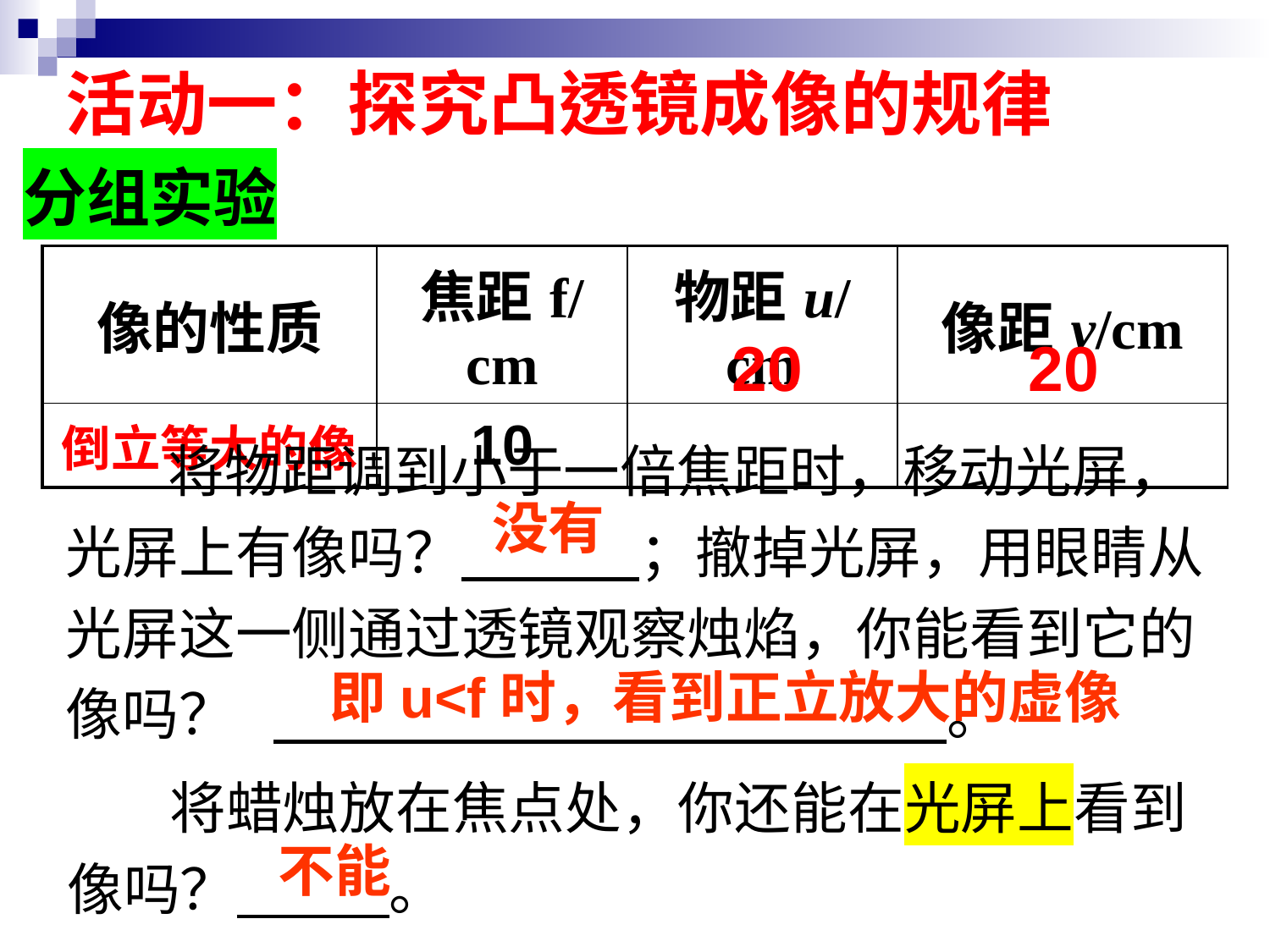

活动一：探究凸透镜成像的规律
分组实验
| 像的性质 | 焦距f/cm | 物距u/cm | 像距v/cm |
| --- | --- | --- | --- |
| 倒立等大的像 | 10 |  |  |
           20
       将物距调到小于一倍焦距时，移动光屏，光屏上有像吗？              ；撤掉光屏，用眼睛从光屏这一侧通过透镜观察烛焰，你能看到它的像吗？                                                        。
没有
即u<f时，看到正立放大的虚像
       将蜡烛放在焦点处，你还能在光屏上看到像吗？            。
不能